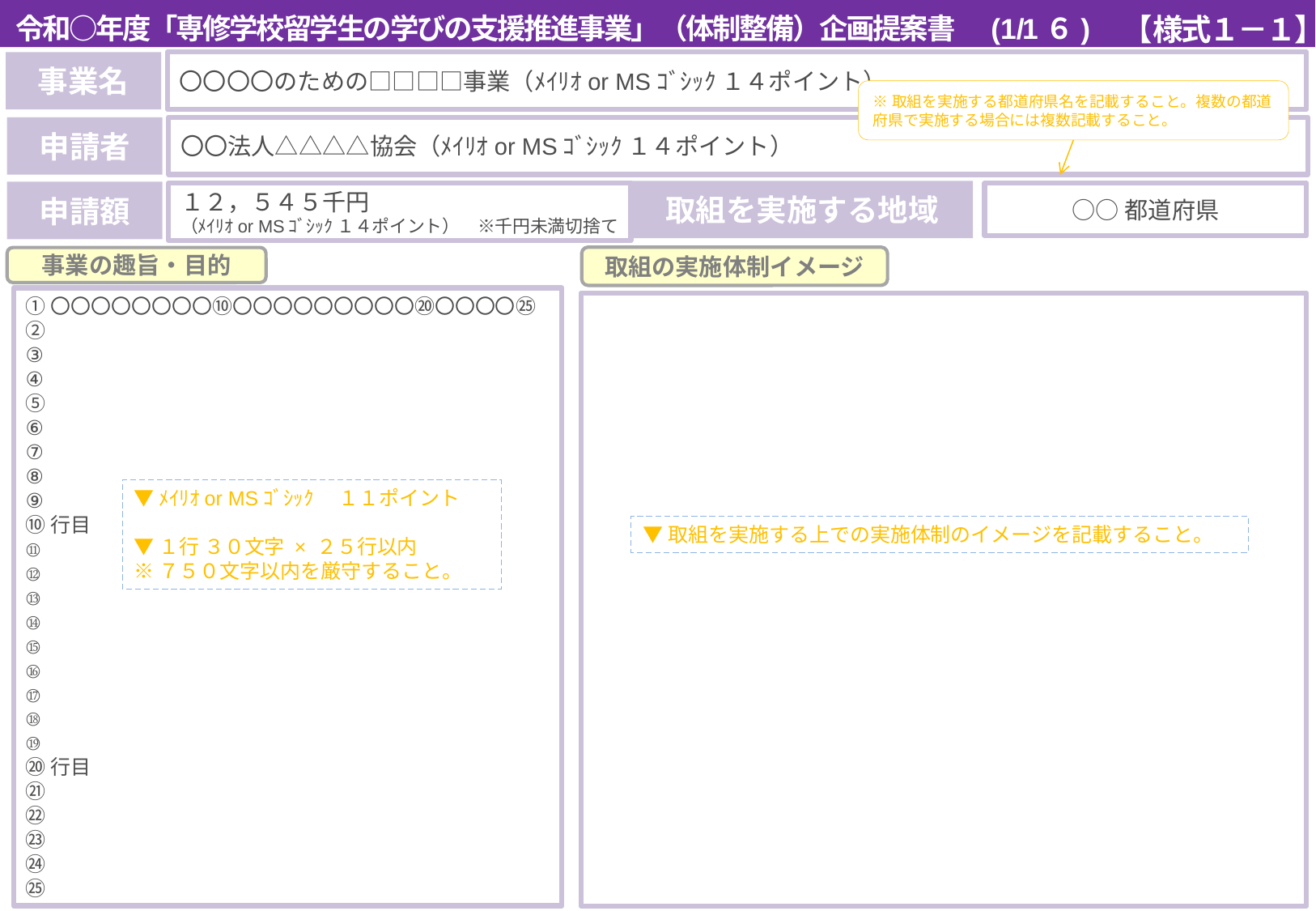

令和○年度「専修学校留学生の学びの支援推進事業」（体制整備）企画提案書　(1/1６)
【様式１－１】
事業名
〇〇〇〇のための□□□□事業（ﾒｲﾘｵor MSｺﾞｼｯｸ １４ポイント）
※取組を実施する都道府県名を記載すること。複数の都道府県で実施する場合には複数記載すること。
申請者
〇〇法人△△△△協会（ﾒｲﾘｵor MSｺﾞｼｯｸ １４ポイント）
取組を実施する地域
申請額
１２，５４５千円
（ﾒｲﾘｵor MSｺﾞｼｯｸ １４ポイント）　※千円未満切捨て
○○都道府県
取組の実施体制イメージ
事業の趣旨・目的
①〇〇〇〇〇〇〇〇⑩〇〇〇〇〇〇〇〇〇⑳〇〇〇〇㉕
②
③
④
⑤
⑥
⑦
⑧
⑨
⑩行目
⑪
⑫
⑬
⑭
⑮
⑯
⑰
⑱
⑲
⑳行目
㉑
㉒
㉓
㉔
㉕

▼ﾒｲﾘｵor MSｺﾞｼｯｸ 　１１ポイント

▼１行 ３０文字 × ２５行以内
※７５０文字以内を厳守すること。
▼取組を実施する上での実施体制のイメージを記載すること。